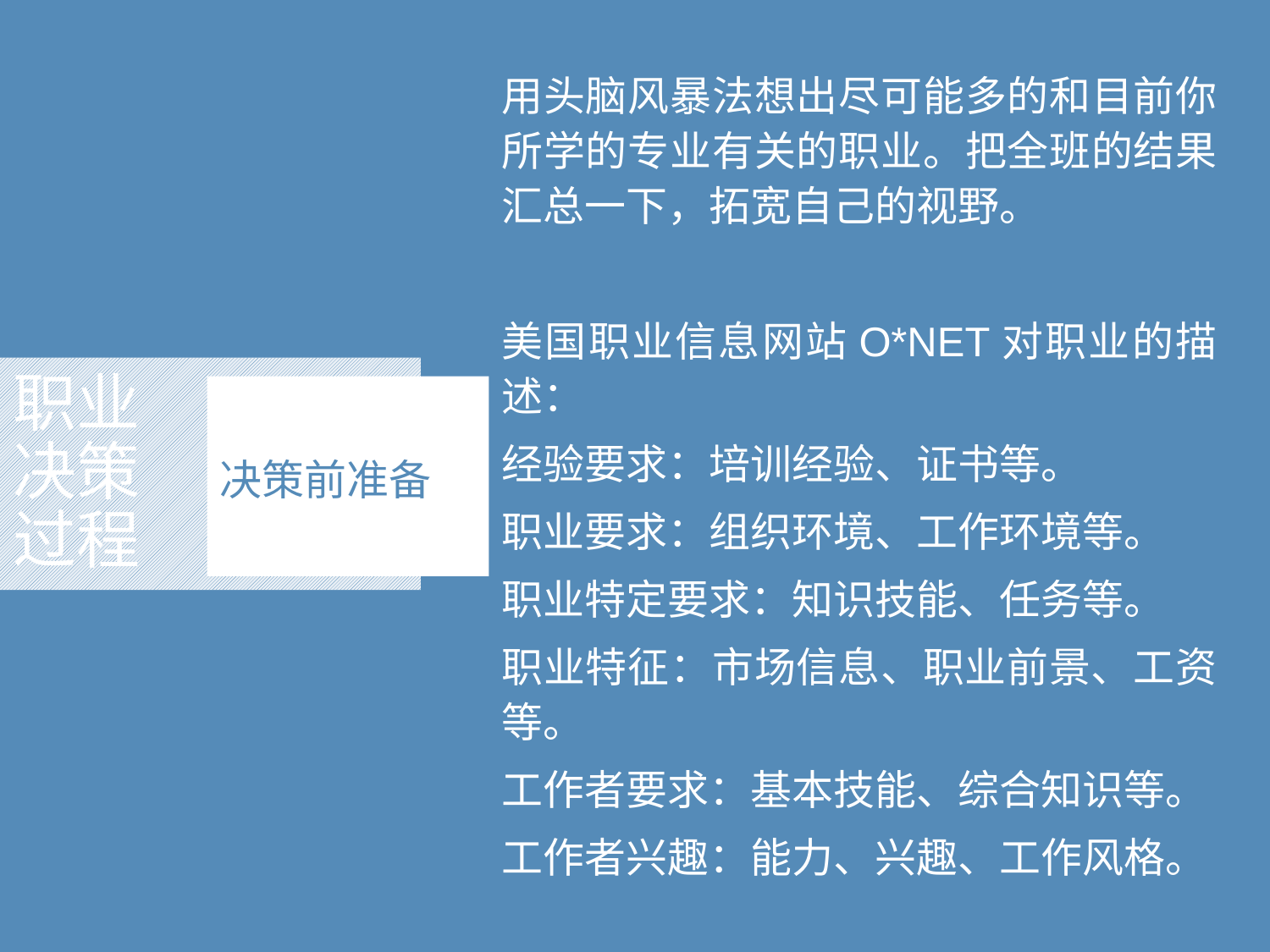

用头脑风暴法想出尽可能多的和目前你所学的专业有关的职业。把全班的结果汇总一下，拓宽自己的视野。

美国职业信息网站O*NET对职业的描述：
经验要求：培训经验、证书等。
职业要求：组织环境、工作环境等。
职业特定要求：知识技能、任务等。
职业特征：市场信息、职业前景、工资等。
工作者要求：基本技能、综合知识等。
工作者兴趣：能力、兴趣、工作风格。

# 职业 决策 过程
决策前准备